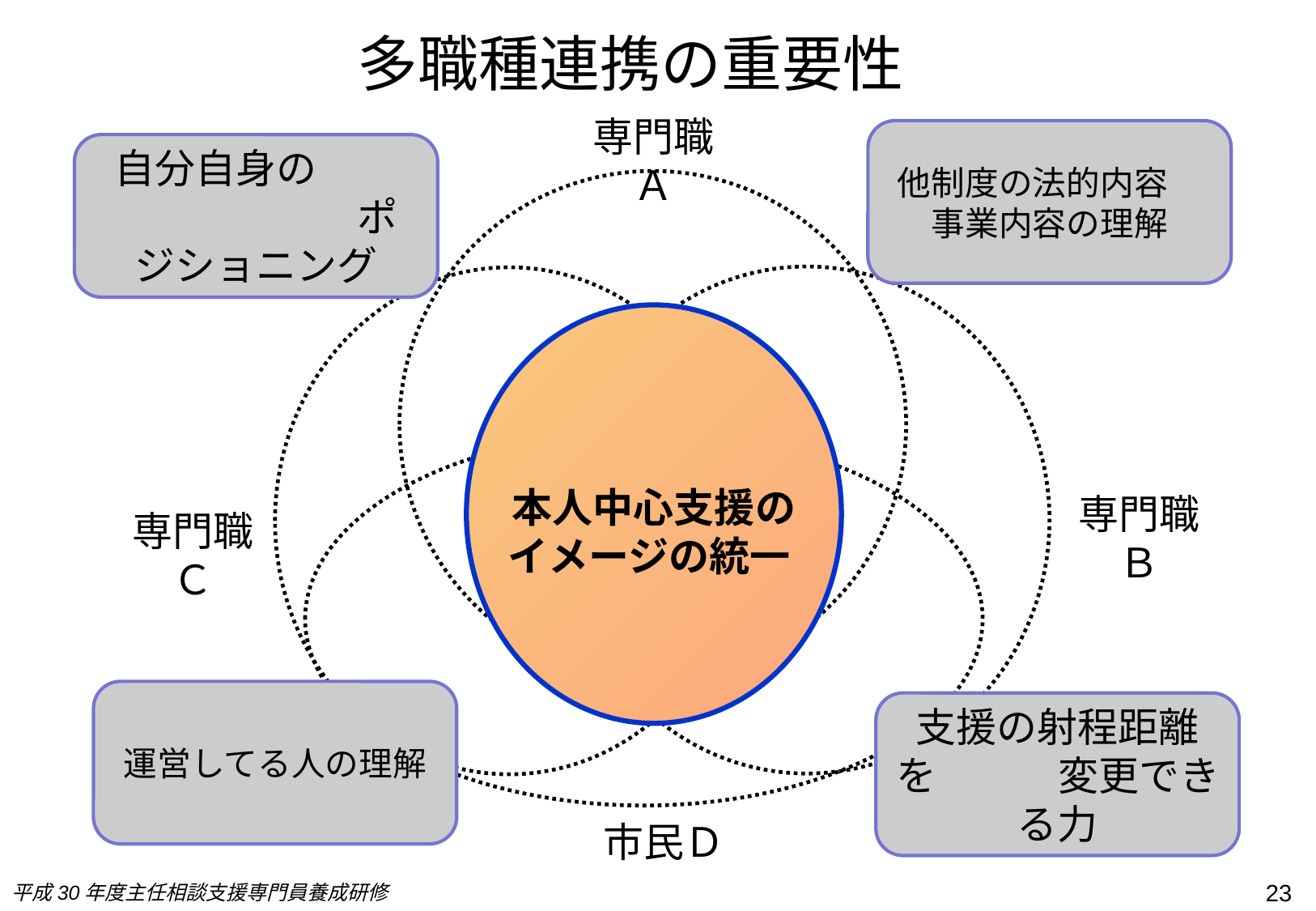

多職種連携の重要性
専門職Ａ
他制度の法的内容　事業内容の理解
自分自身の　　　　　　　　ポジショニング

本人中心支援の
イメージの統一
専門職Ｂ
専門職Ｃ
運営してる人の理解
支援の射程距離を　　　変更できる力
市民Ｄ
23
平成30年度主任相談支援専門員養成研修